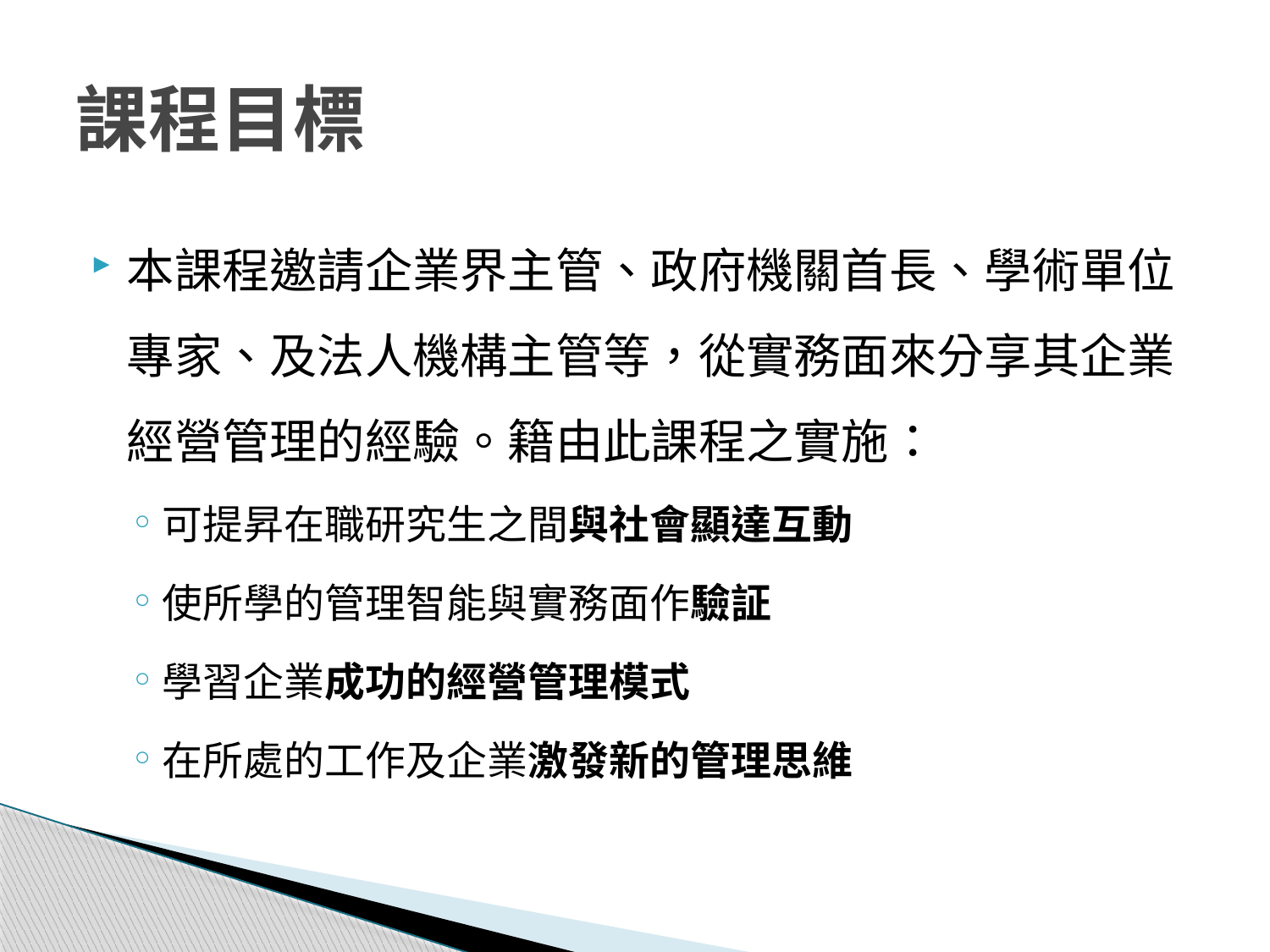

# 課程目標
本課程邀請企業界主管、政府機關首長、學術單位專家、及法人機構主管等，從實務面來分享其企業經營管理的經驗。籍由此課程之實施：
可提昇在職研究生之間與社會顯達互動
使所學的管理智能與實務面作驗証
學習企業成功的經營管理模式
在所處的工作及企業激發新的管理思維